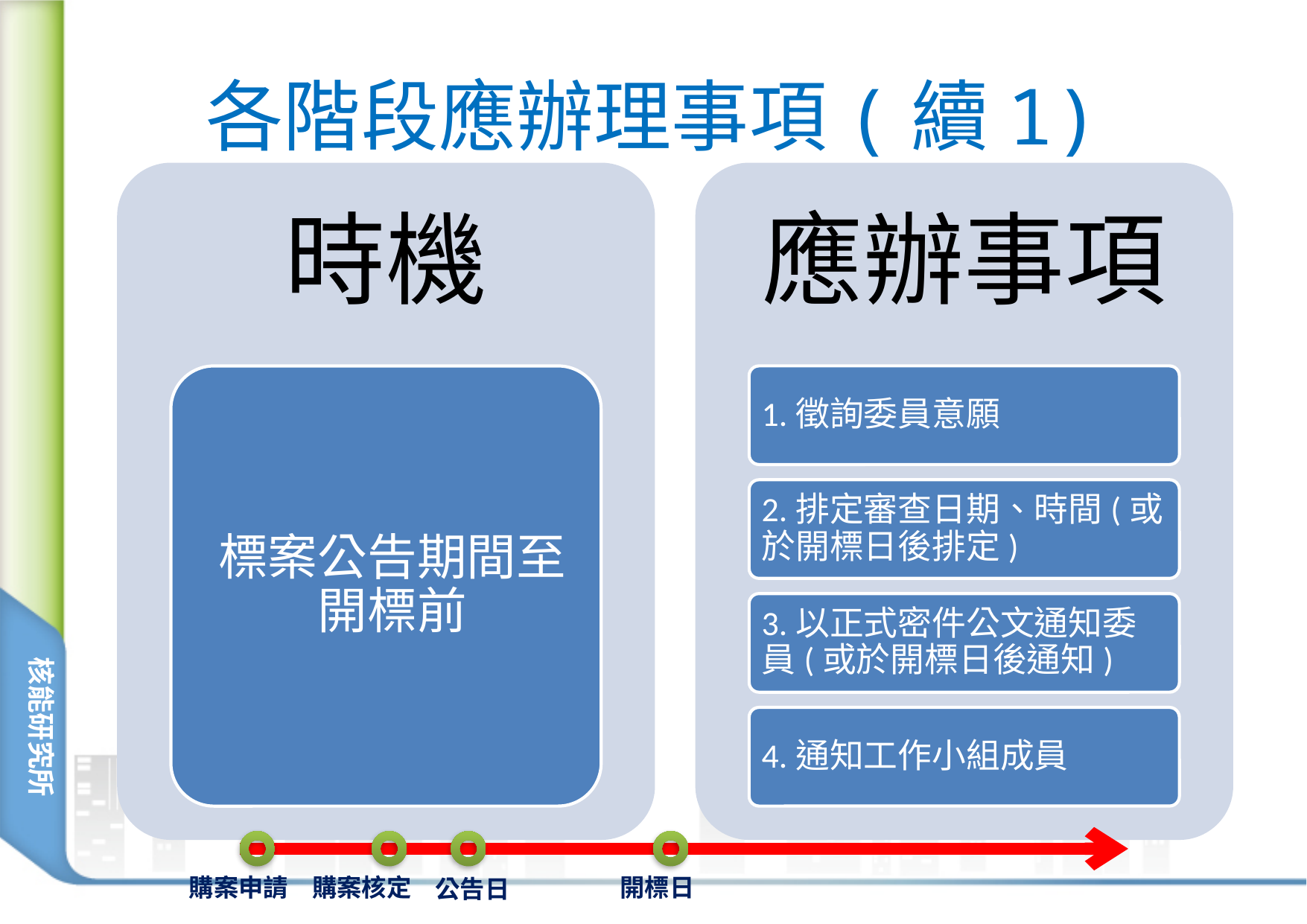

# 各階段應辦理事項(續1)
時機
標案公告期間至開標前
應辦事項
1.徵詢委員意願
2.排定審查日期、時間(或於開標日後排定)
3.以正式密件公文通知委員(或於開標日後通知)
4.通知工作小組成員

購案申請
購案核定
開標日
公告日